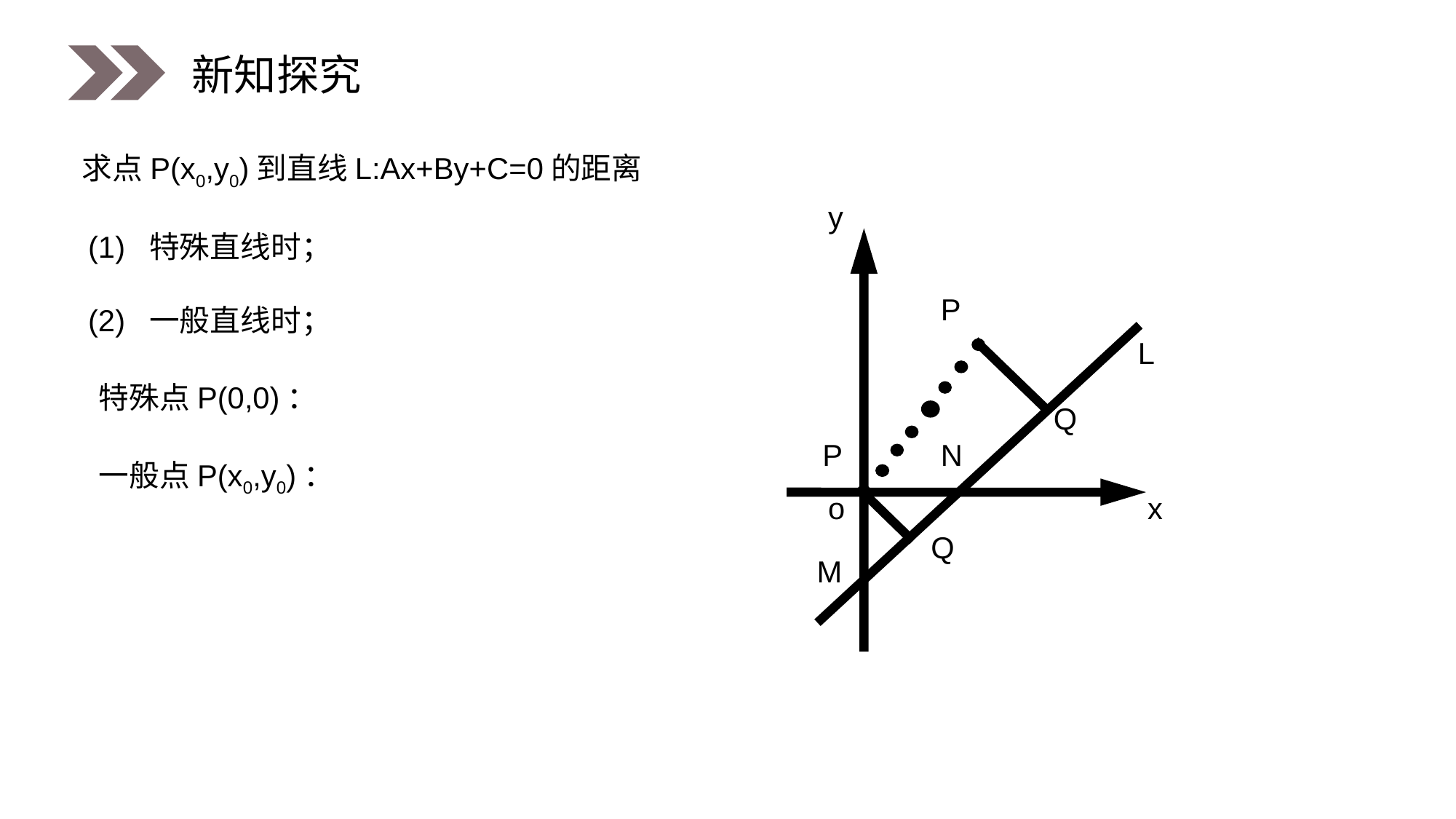

新知探究
求点P(x0,y0)到直线L:Ax+By+C=0的距离
(1)  特殊直线时；
(2)  一般直线时；
y

P

L

Q
o
x
特殊点P(0,0)：
一般点P(x0,y0)：

P
N

Q
M